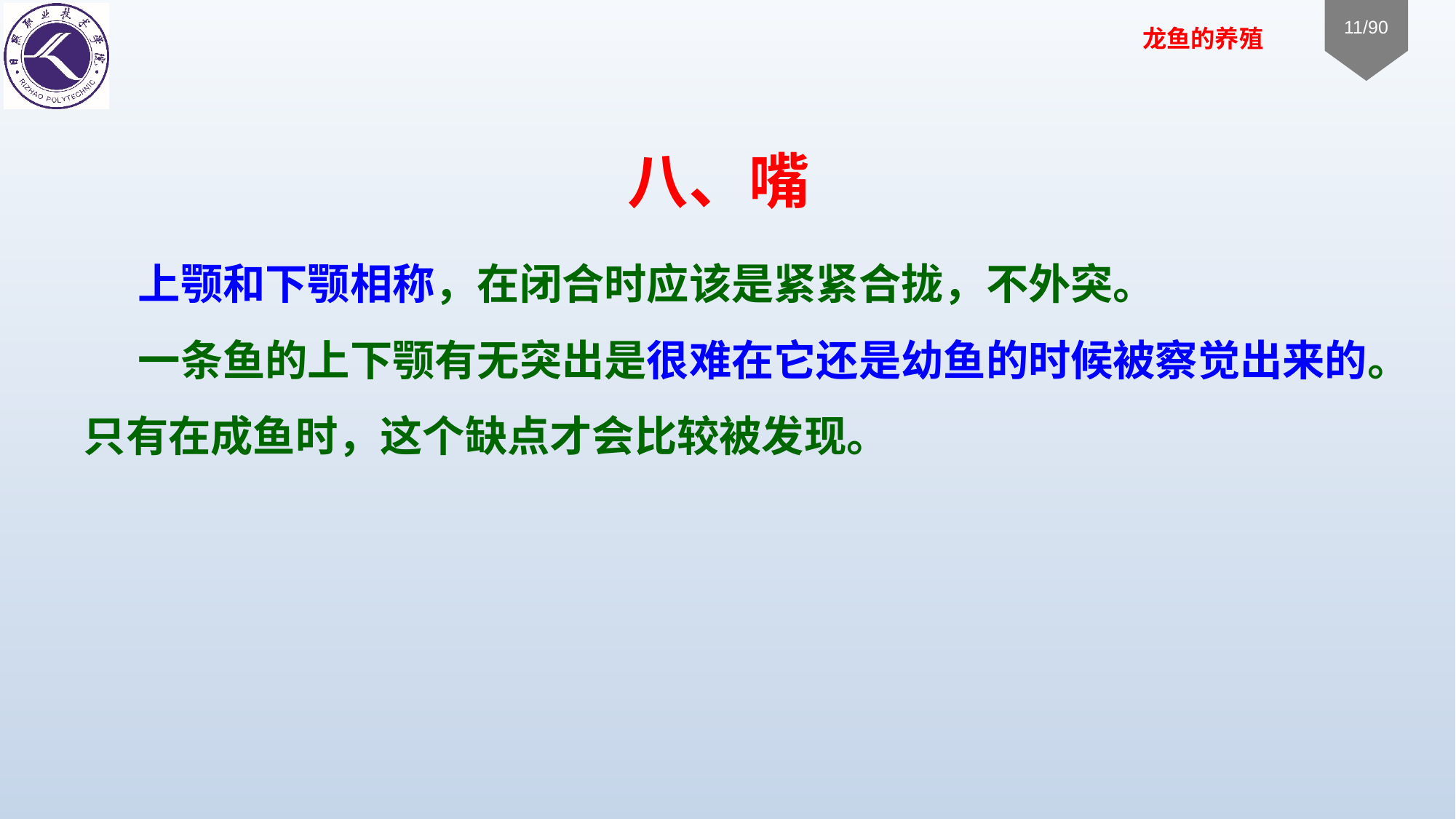

# 八、嘴
上颚和下颚相称，在闭合时应该是紧紧合拢，不外突。
一条鱼的上下颚有无突出是很难在它还是幼鱼的时候被察觉出来的。只有在成鱼时，这个缺点才会比较被发现。